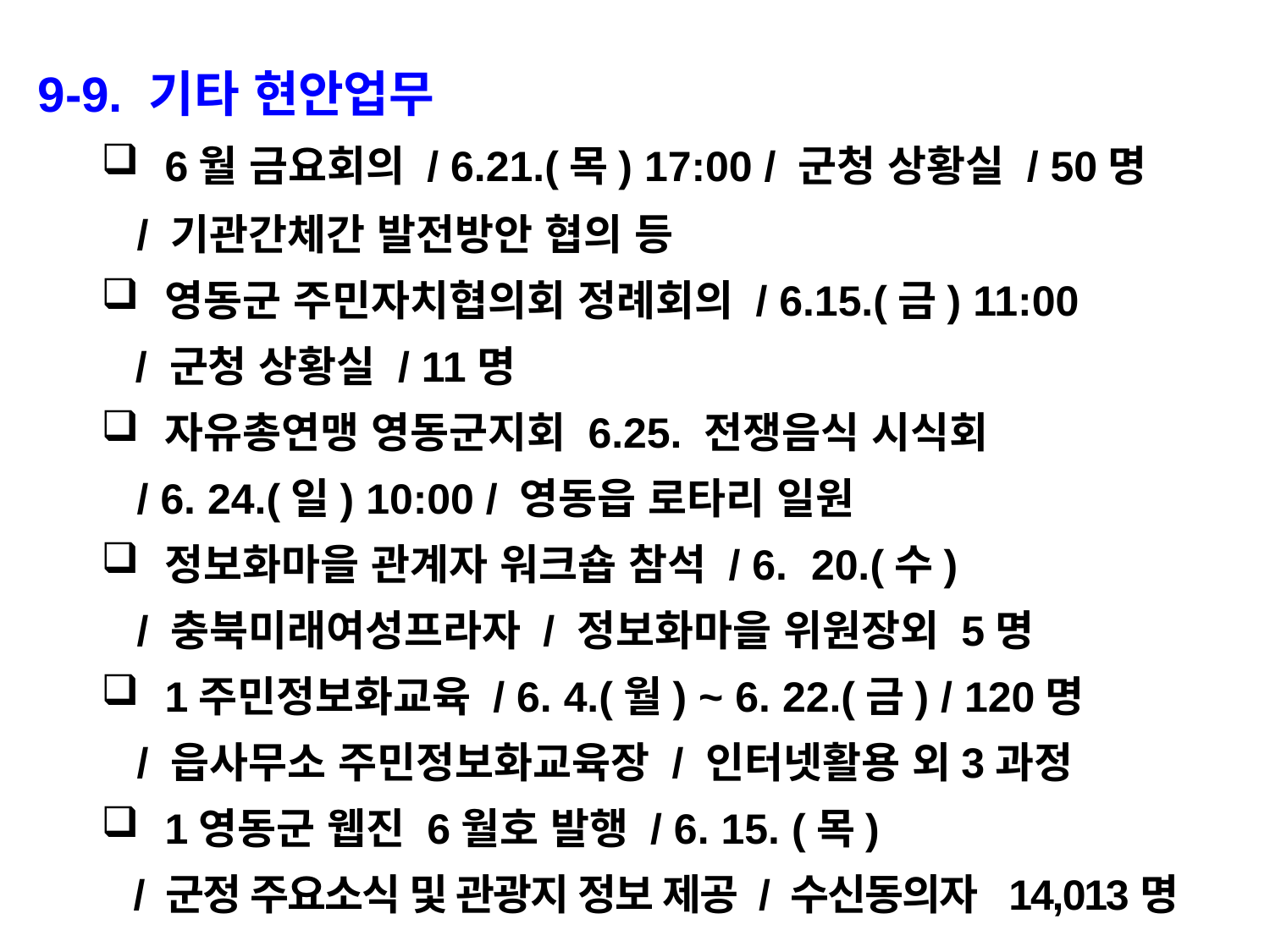

9-9. 기타 현안업무
6월 금요회의 / 6.21.(목) 17:00 / 군청 상황실 / 50명
   / 기관간체간 발전방안 협의 등
영동군 주민자치협의회 정례회의 / 6.15.(금) 11:00
   / 군청 상황실 / 11명
자유총연맹 영동군지회 6.25. 전쟁음식 시식회
   / 6. 24.(일) 10:00 / 영동읍 로타리 일원
정보화마을 관계자 워크숍 참석 / 6.  20.(수)
   / 충북미래여성프라자 / 정보화마을 위원장외 5명
1주민정보화교육 / 6. 4.(월) ~ 6. 22.(금) / 120명
   / 읍사무소 주민정보화교육장 / 인터넷활용 외3과정
1영동군 웹진 6월호 발행 / 6. 15. (목)
   / 군정 주요소식 및 관광지 정보 제공 / 수신동의자  14,013명